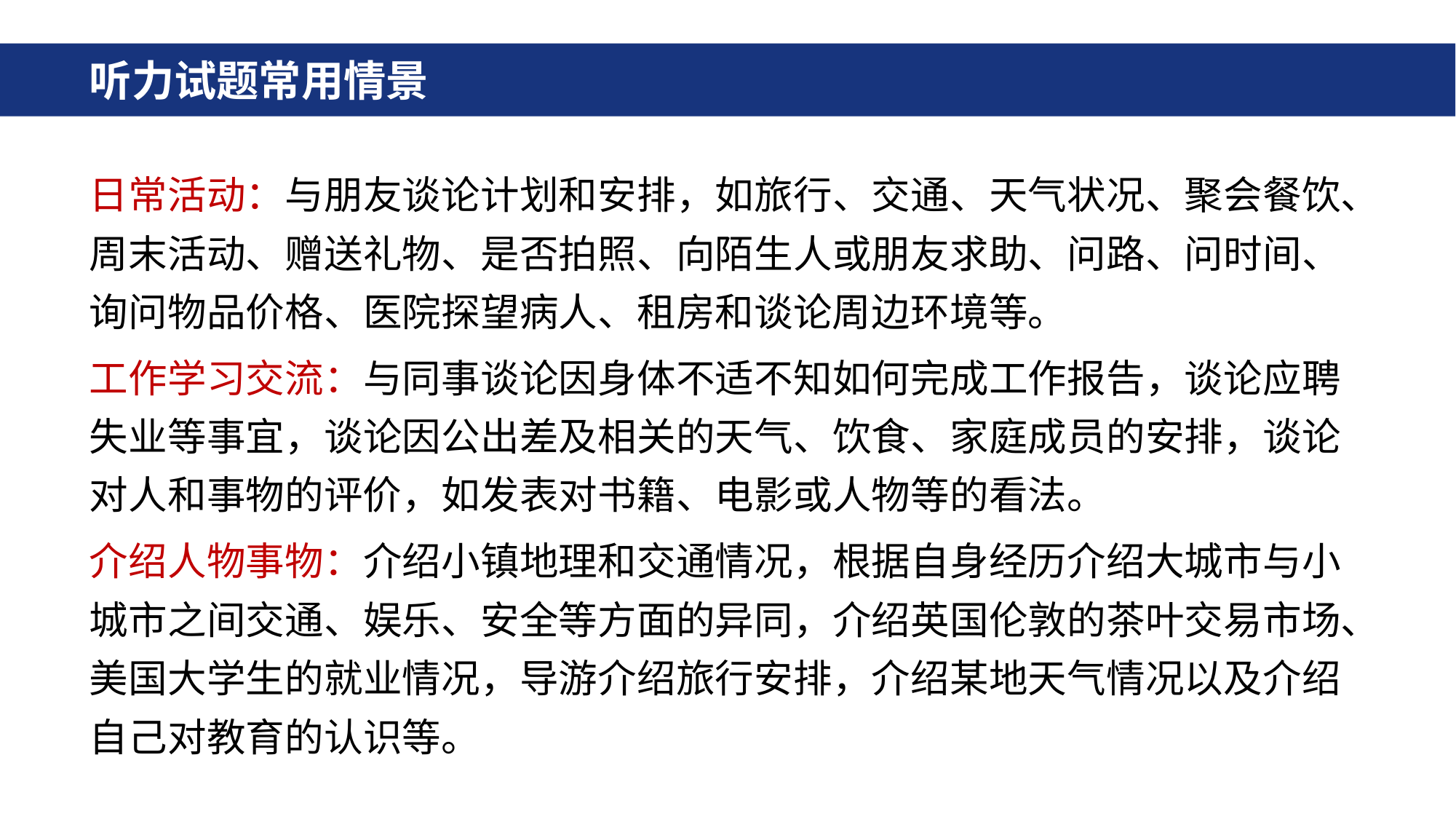

# 听力试题常用情景
日常活动：与朋友谈论计划和安排，如旅行、交通、天气状况、聚会餐饮、周末活动、赠送礼物、是否拍照、向陌生人或朋友求助、问路、问时间、询问物品价格、医院探望病人、租房和谈论周边环境等。
工作学习交流：与同事谈论因身体不适不知如何完成工作报告，谈论应聘失业等事宜，谈论因公出差及相关的天气、饮食、家庭成员的安排，谈论对人和事物的评价，如发表对书籍、电影或人物等的看法。
介绍人物事物：介绍小镇地理和交通情况，根据自身经历介绍大城市与小城市之间交通、娱乐、安全等方面的异同，介绍英国伦敦的茶叶交易市场、美国大学生的就业情况，导游介绍旅行安排，介绍某地天气情况以及介绍自己对教育的认识等。